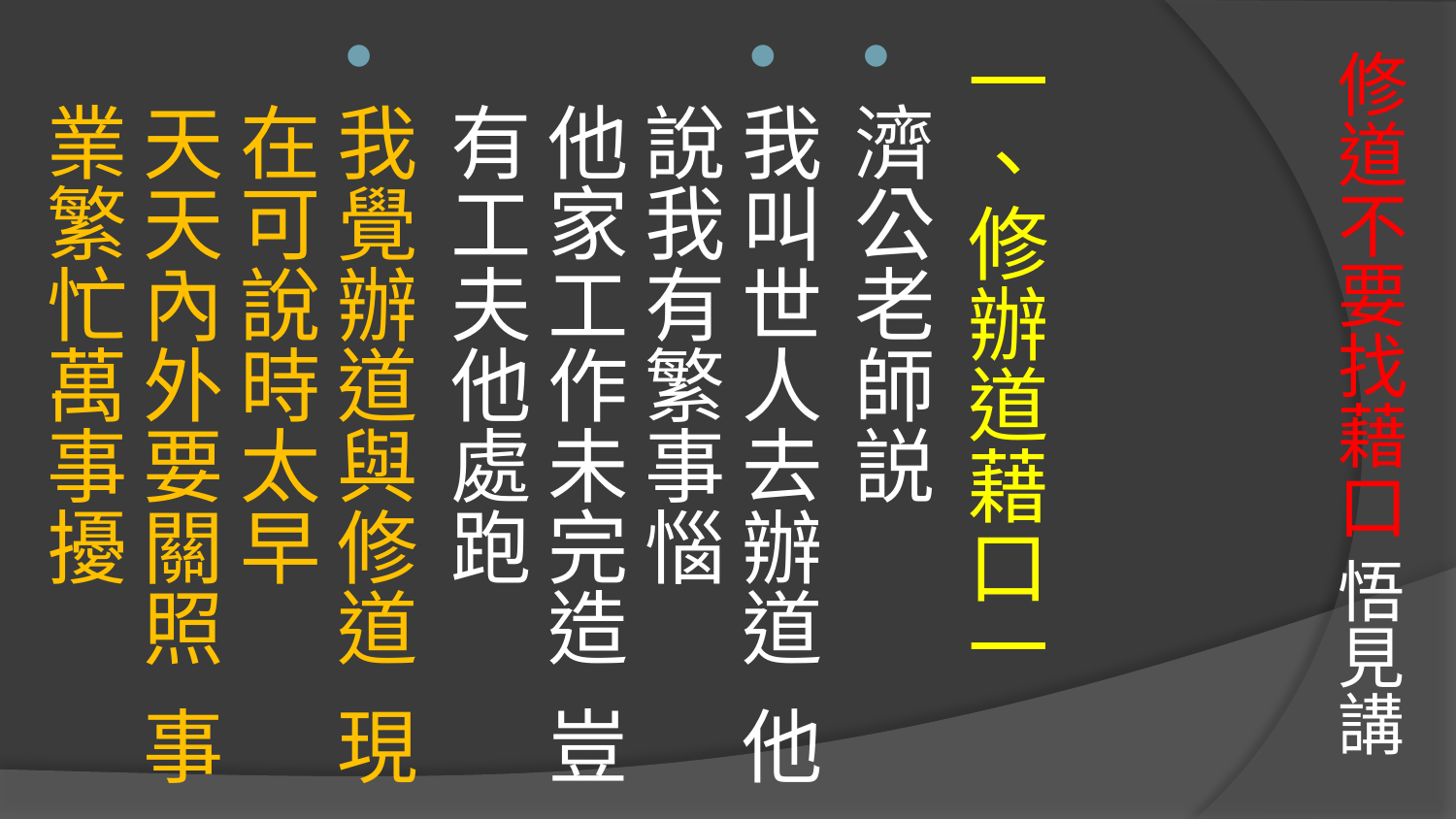

# 修道不要找藉口 悟見講
一、修辦道藉口一
濟公老師説
我叫世人去辦道  他說我有繁事惱
他家工作未完造  豈有工夫他處跑
我覺辦道與修道  現在可說時太早
天天內外要關照  事業繁忙萬事擾